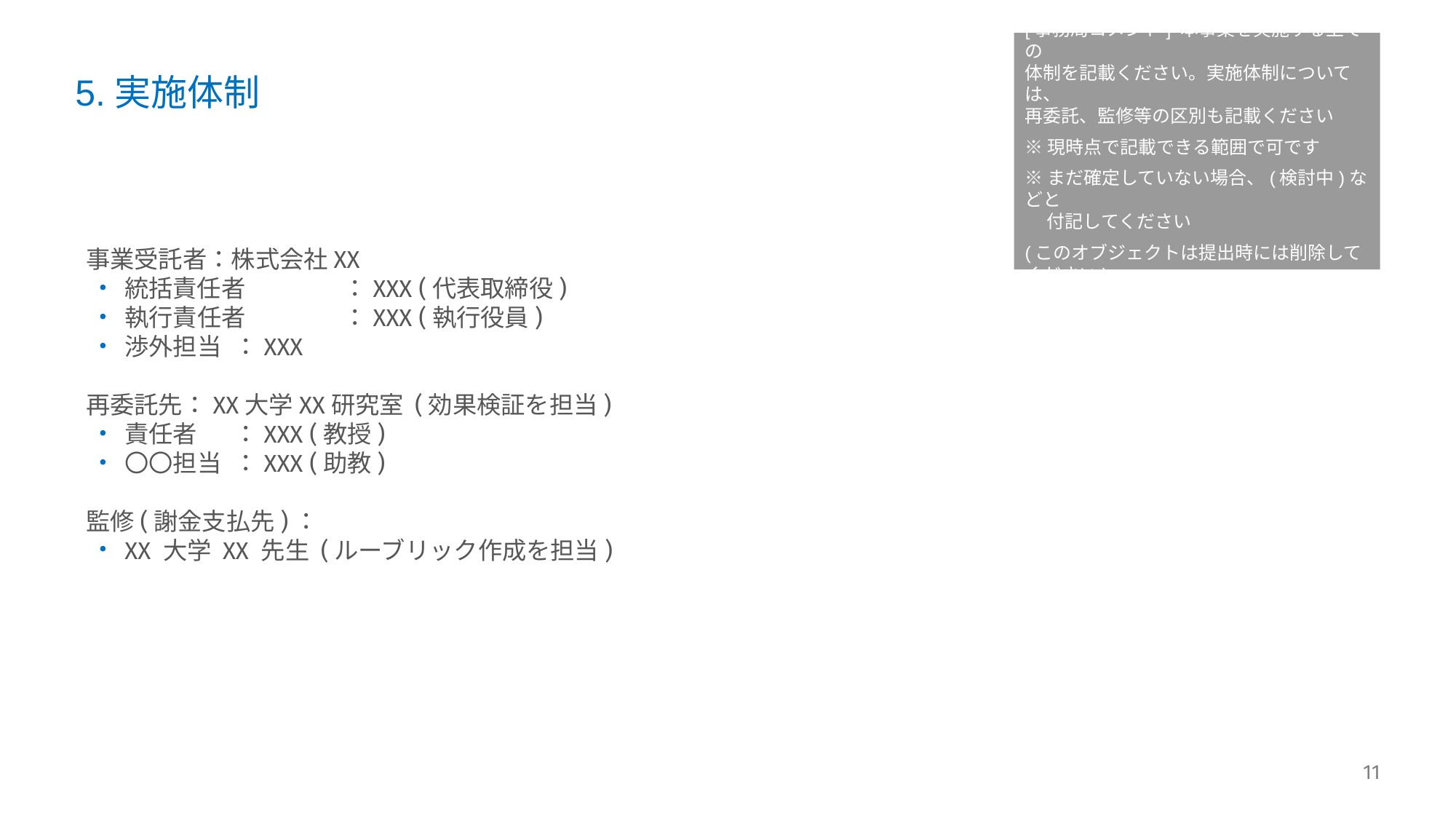

[事務局コメント] 本事業を実施する上での
体制を記載ください。実施体制については、
再委託、監修等の区別も記載ください
※現時点で記載できる範囲で可です
※まだ確定していない場合、(検討中)などと
　 付記してください
(このオブジェクトは提出時には削除してください)
# 5.実施体制
事業受託者：株式会社XX
統括責任者	：XXX (代表取締役)
執行責任者	：XXX (執行役員)
渉外担当	：XXX

再委託先：XX大学XX研究室 (効果検証を担当)
責任者	：XXX (教授)
〇〇担当	：XXX (助教)

監修(謝金支払先)：
XX 大学 XX 先生 (ルーブリック作成を担当)